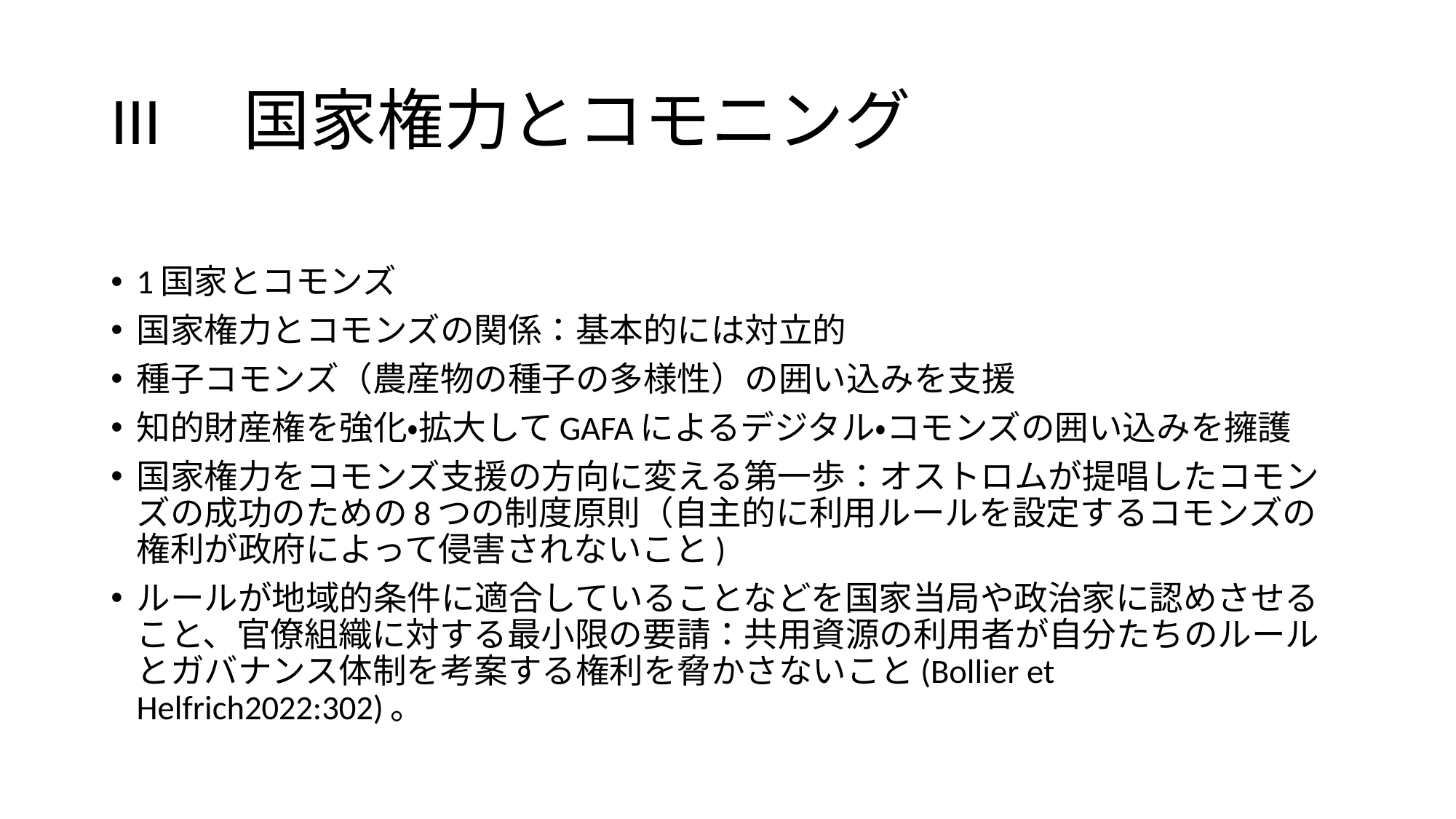

# III　国家権力とコモニング

1国家とコモンズ
国家権力とコモンズの関係：基本的には対立的
種子コモンズ（農産物の種子の多様性）の囲い込みを支援
知的財産権を強化・拡大してGAFAによるデジタル・コモンズの囲い込みを擁護
国家権力をコモンズ支援の方向に変える第一歩：オストロムが提唱したコモンズの成功のための8つの制度原則（自主的に利用ルールを設定するコモンズの権利が政府によって侵害されないこと)
ルールが地域的条件に適合していることなどを国家当局や政治家に認めさせること、官僚組織に対する最小限の要請：共用資源の利用者が自分たちのルールとガバナンス体制を考案する権利を脅かさないこと(Bollier et Helfrich2022:302)。